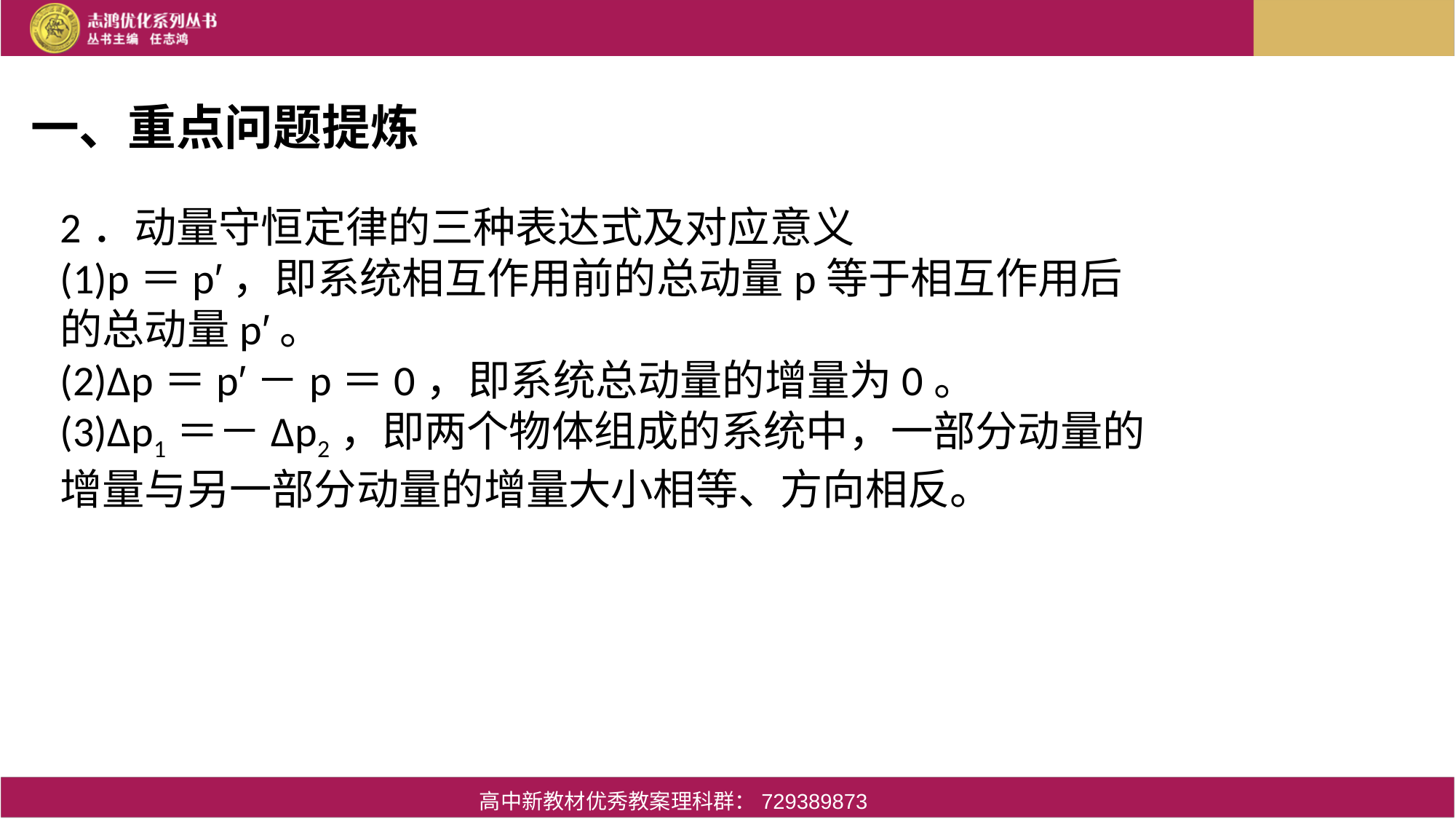

一、重点问题提炼
2．动量守恒定律的三种表达式及对应意义
(1)p＝p′，即系统相互作用前的总动量p等于相互作用后的总动量p′。
(2)Δp＝p′－p＝0，即系统总动量的增量为0。
(3)Δp1＝－Δp2，即两个物体组成的系统中，一部分动量的增量与另一部分动量的增量大小相等、方向相反。